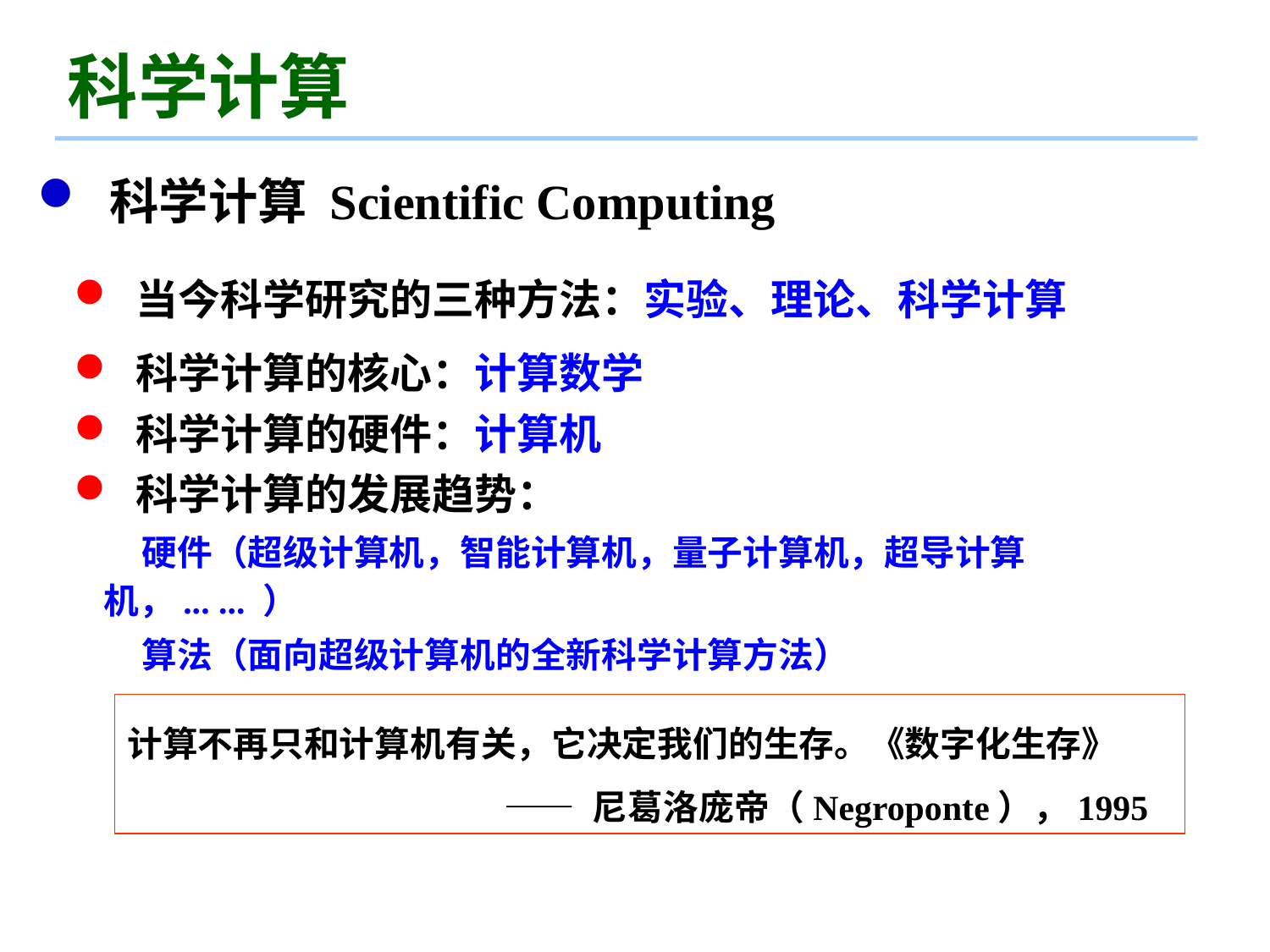

# 科学计算
 科学计算 Scientific Computing
 当今科学研究的三种方法：实验、理论、科学计算
 科学计算的核心：计算数学
 科学计算的硬件：计算机
 科学计算的发展趋势：
    硬件（超级计算机，智能计算机，量子计算机，超导计算机，... ... ）
    算法（面向超级计算机的全新科学计算方法）
计算不再只和计算机有关，它决定我们的生存。《数字化生存》
                                               —— 尼葛洛庞帝（Negroponte），1995